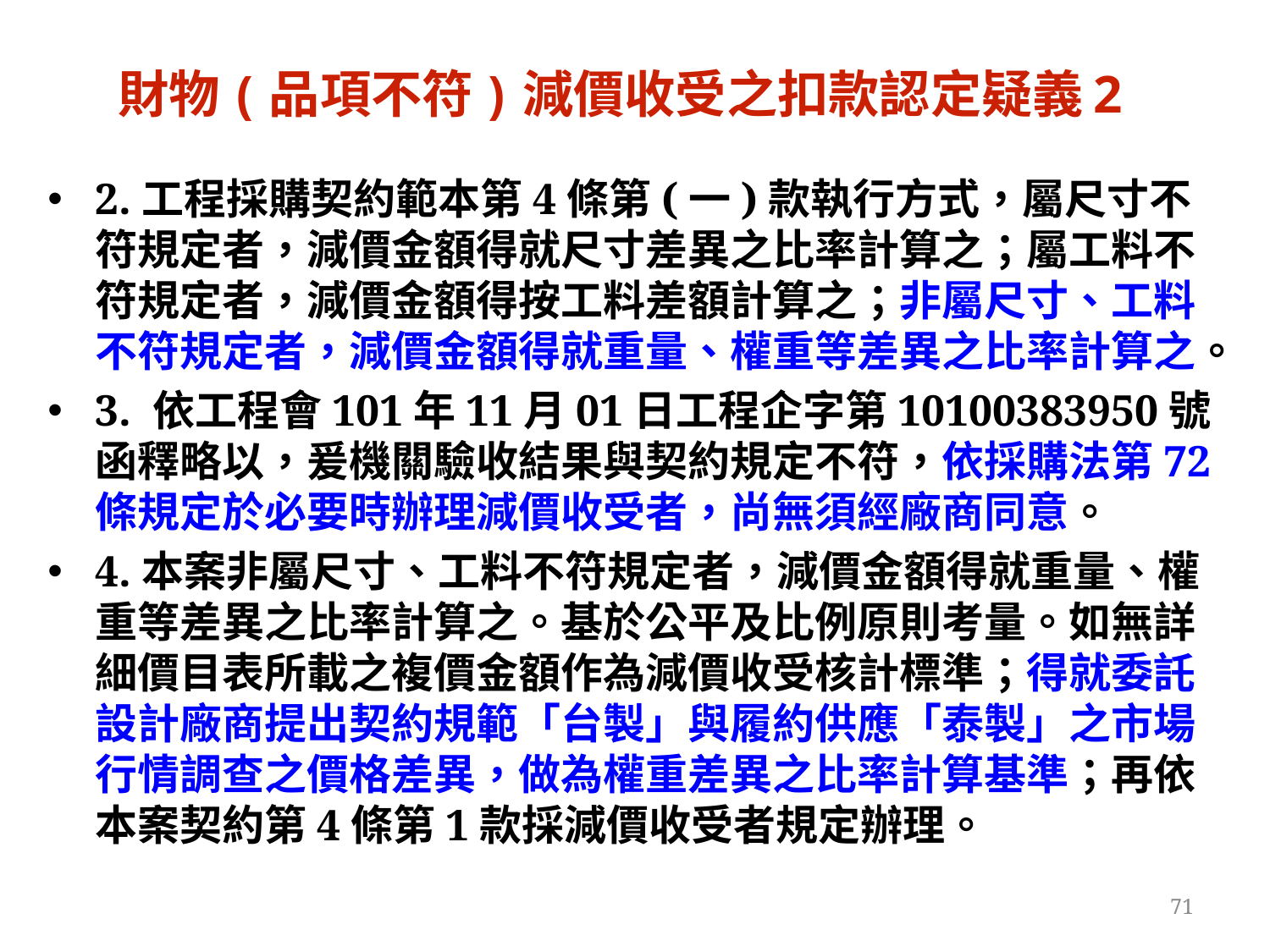

財物(品項不符)減價收受之扣款認定疑義2
2.工程採購契約範本第4條第(一)款執行方式，屬尺寸不符規定者，減價金額得就尺寸差異之比率計算之；屬工料不符規定者，減價金額得按工料差額計算之；非屬尺寸、工料不符規定者，減價金額得就重量、權重等差異之比率計算之。
3. 依工程會101年11月01日工程企字第10100383950號函釋略以，爰機關驗收結果與契約規定不符，依採購法第72條規定於必要時辦理減價收受者，尚無須經廠商同意。
4.本案非屬尺寸、工料不符規定者，減價金額得就重量、權重等差異之比率計算之。基於公平及比例原則考量。如無詳細價目表所載之複價金額作為減價收受核計標準；得就委託設計廠商提出契約規範「台製」與履約供應「泰製」之市場行情調查之價格差異，做為權重差異之比率計算基準；再依本案契約第4條第1款採減價收受者規定辦理。

71